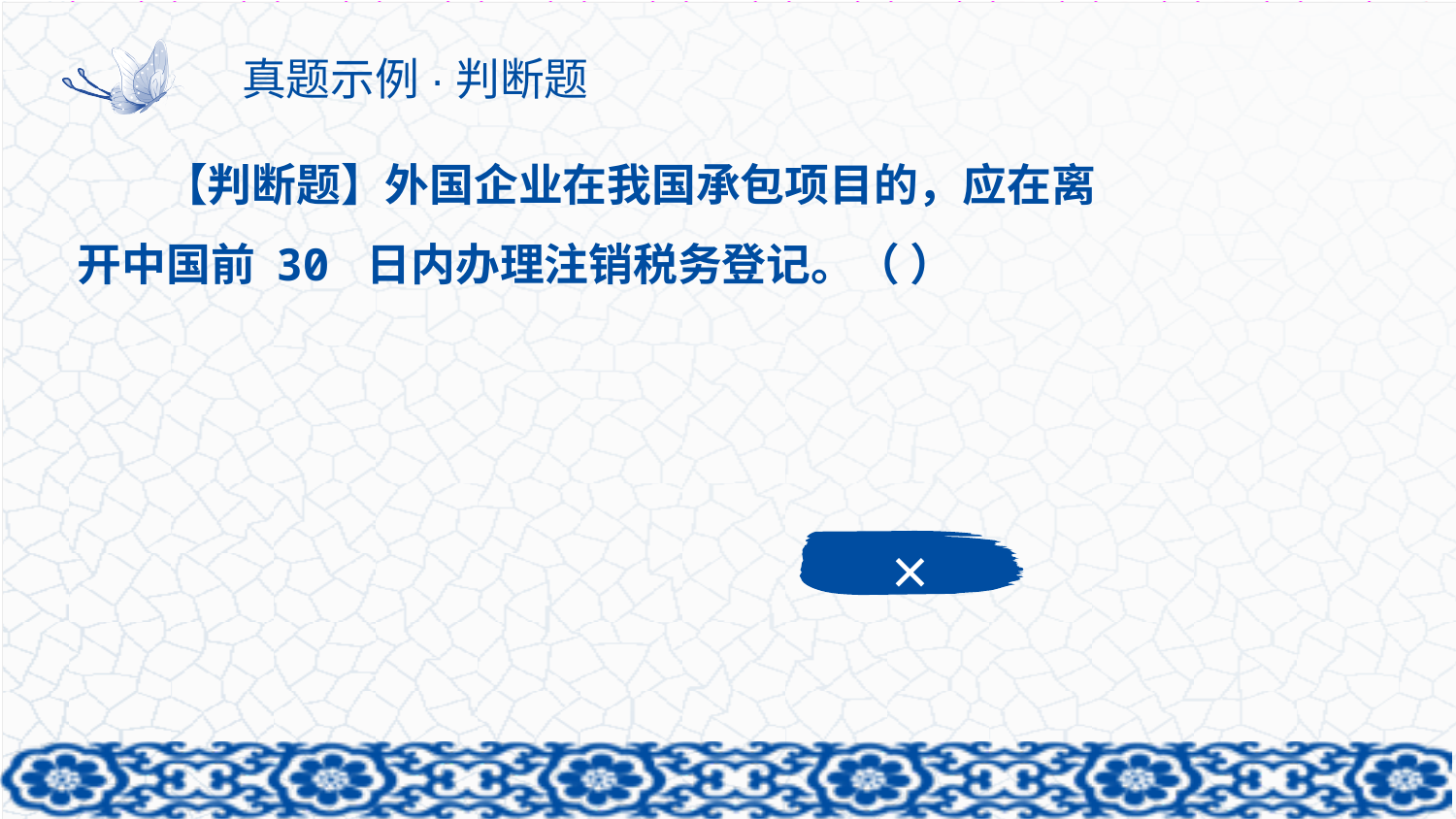

# 真题示例·判断题
【判断题】外国企业在我国承包项目的，应在离开中国前 30 日内办理注销税务登记。（ ）

×